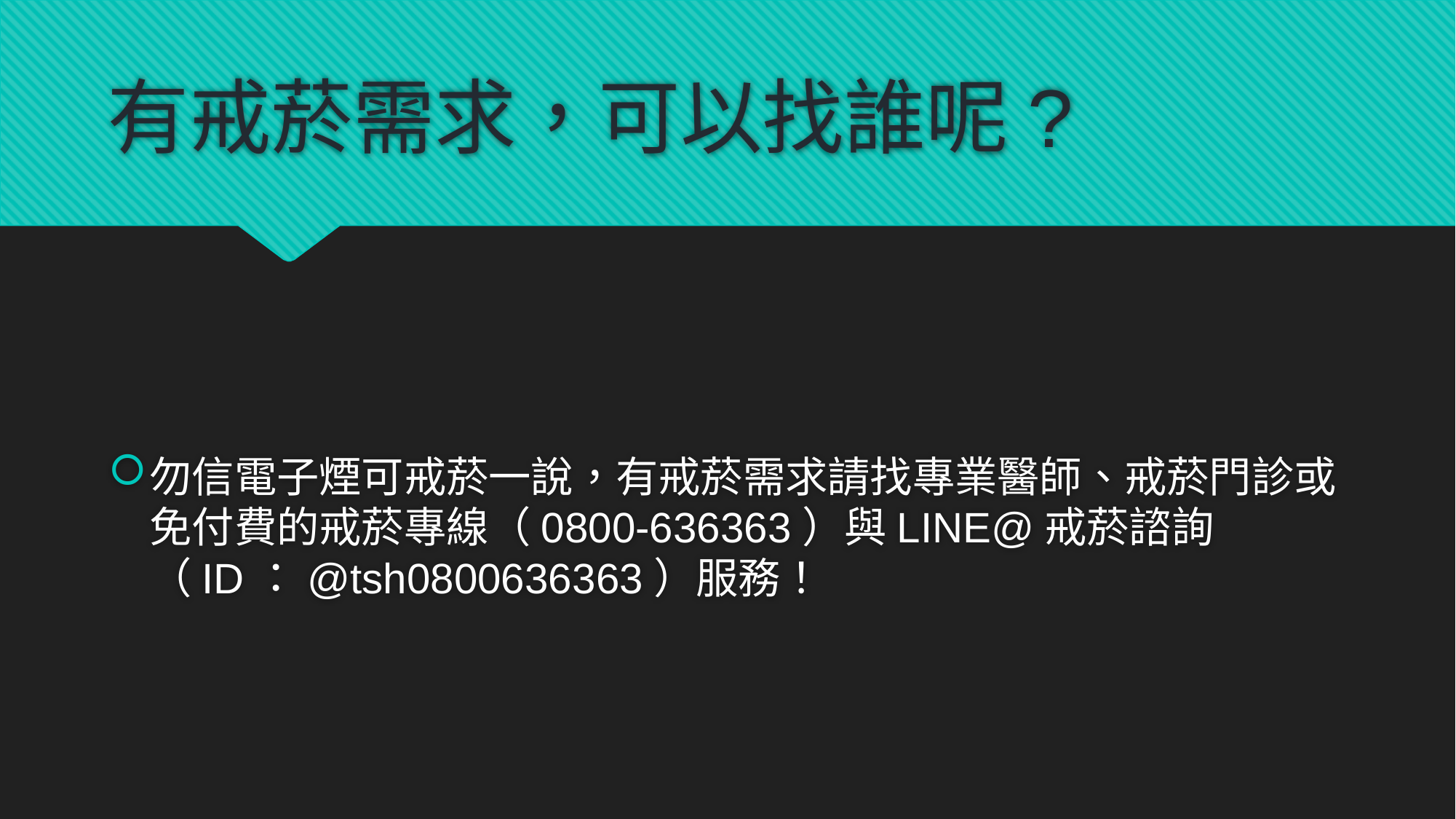

# 有戒菸需求，可以找誰呢?
勿信電子煙可戒菸一說，有戒菸需求請找專業醫師、戒菸門診或免付費的戒菸專線（0800-636363）與LINE@戒菸諮詢（ID：@tsh0800636363）服務！